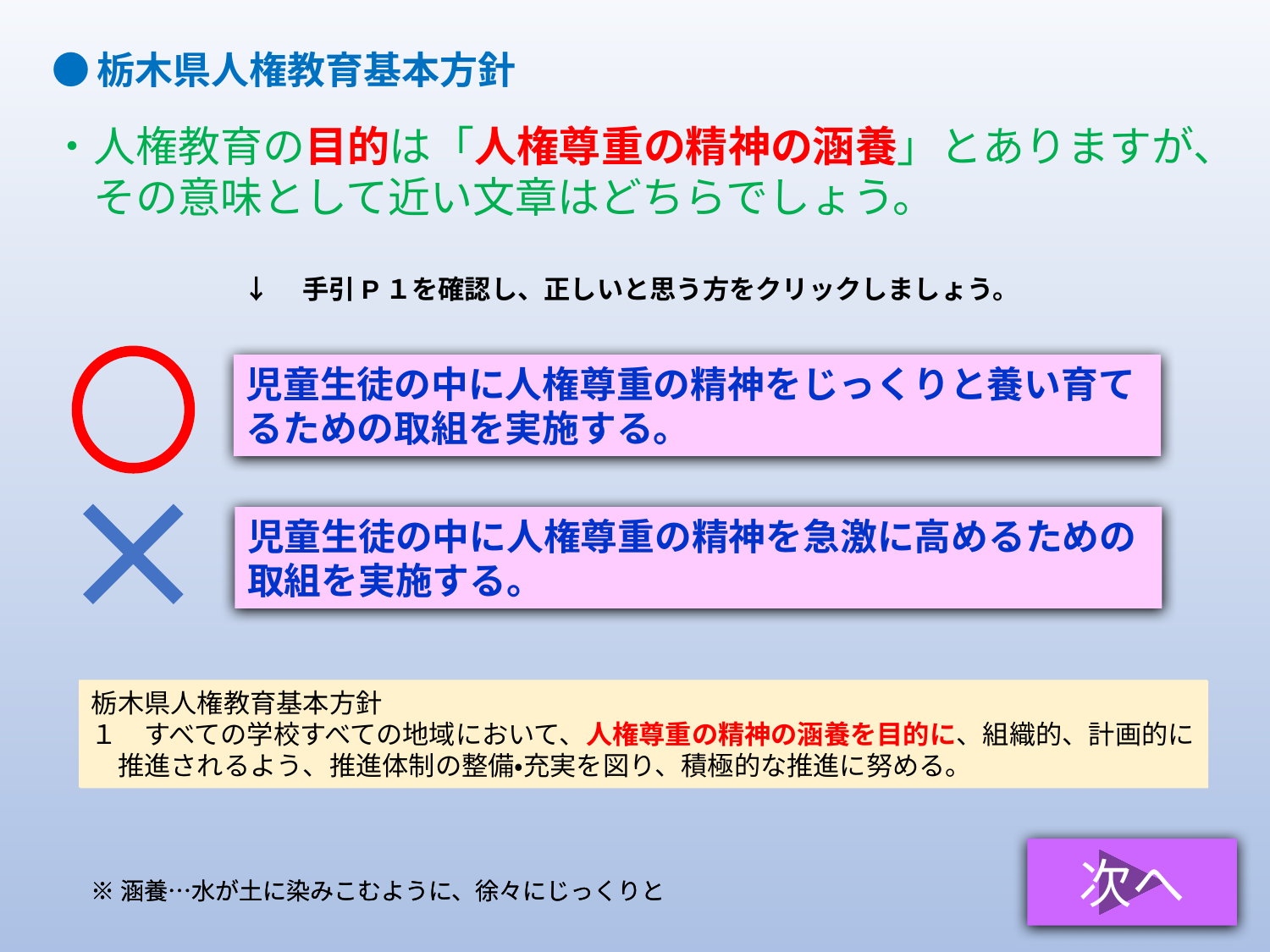

●栃木県人権教育基本方針
・人権教育の目的は「人権尊重の精神の涵養」とありますが、
　その意味として近い文章はどちらでしょう。
↓　手引P１を確認し、正しいと思う方をクリックしましょう。

児童生徒の中に人権尊重の精神をじっくりと養い育てるための取組を実施する。

児童生徒の中に人権尊重の精神を急激に高めるための取組を実施する。
栃木県人権教育基本方針
１　すべての学校すべての地域において、人権尊重の精神の涵養を目的に、組織的、計画的に
　推進されるよう、推進体制の整備・充実を図り、積極的な推進に努める。
栃木県人権教育基本方針
１　すべての学校すべての地域において、人権尊重の精神の涵養を目的に、組織的、計画的に
　推進されるよう、推進体制の整備・充実を図り、積極的な推進に努める。
次へ
※涵養…水が土に染みこむように、徐々にじっくりと
※涵養…水が土に染みこむように、徐々にじっくりと